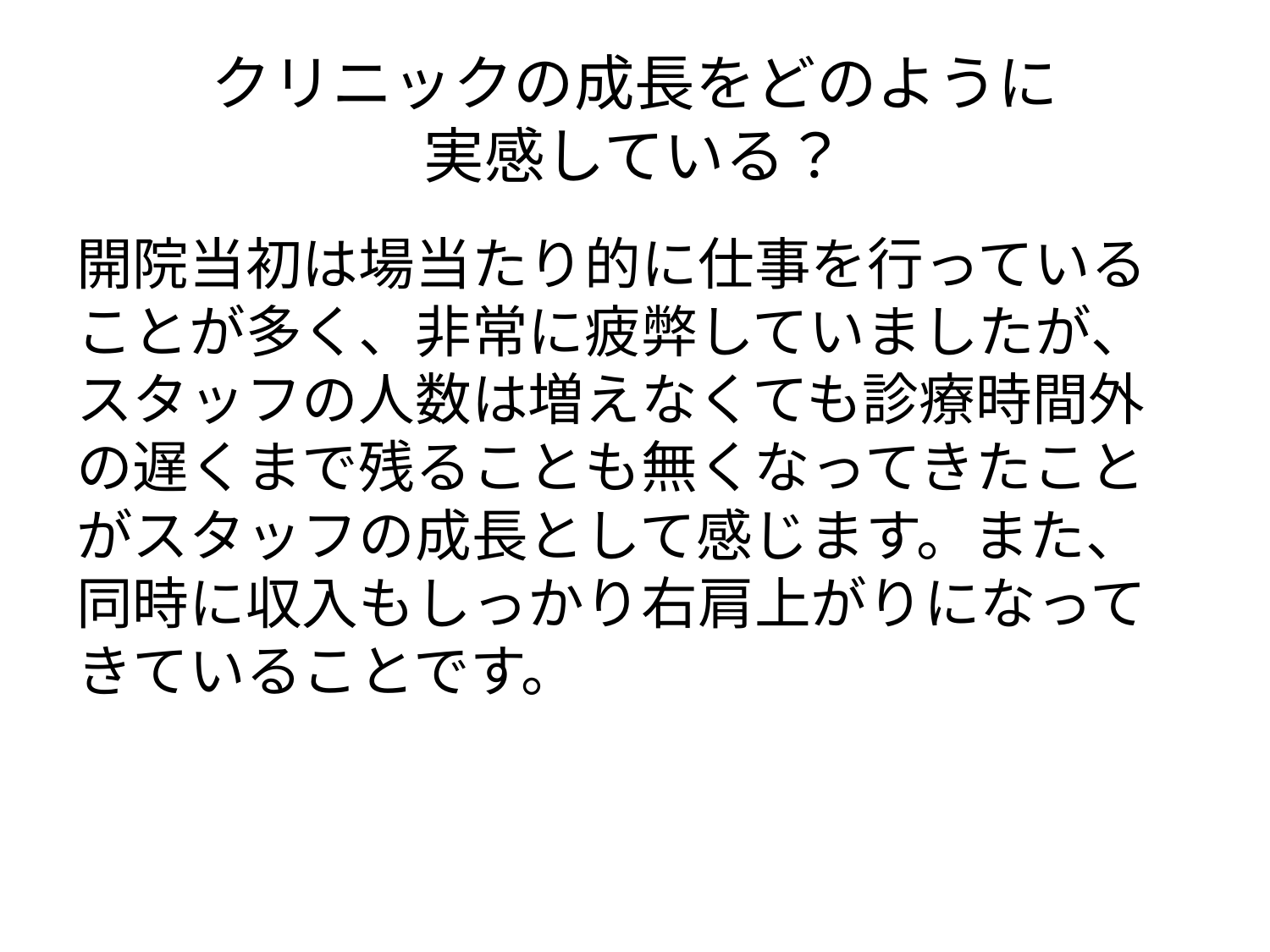

# クリニックの成長をどのように 実感している？
開院当初は場当たり的に仕事を行っていることが多く、非常に疲弊していましたが、スタッフの人数は増えなくても診療時間外の遅くまで残ることも無くなってきたことがスタッフの成長として感じます。また、同時に収入もしっかり右肩上がりになってきていることです。